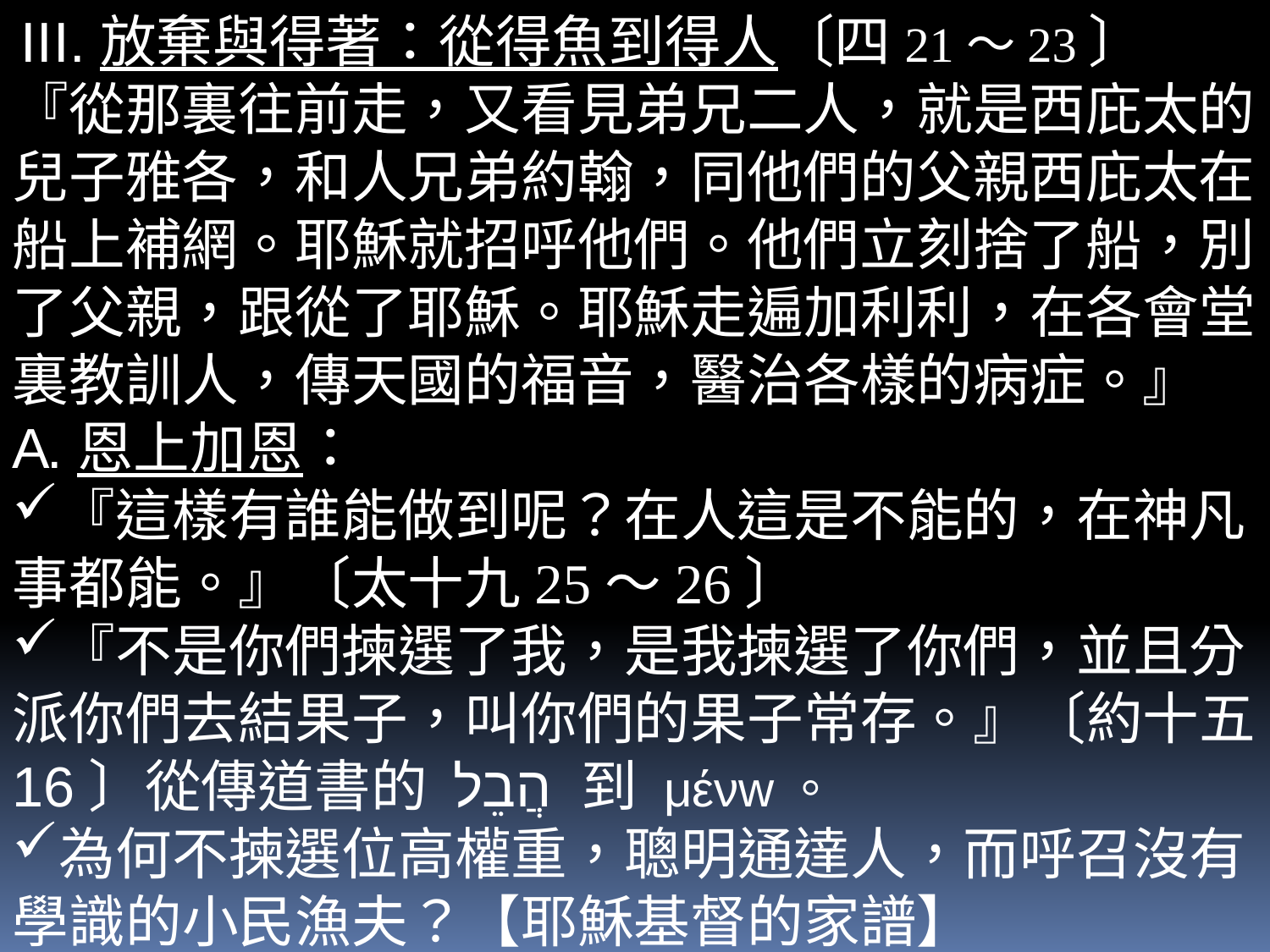

放棄與得著：從得魚到得人〔四21～23〕
『從那裏往前走，又看見弟兄二人，就是西庇太的兒子雅各，和人兄弟約翰，同他們的父親西庇太在船上補網。耶穌就招呼他們。他們立刻捨了船，別了父親，跟從了耶穌。耶穌走遍加利利，在各會堂裏教訓人，傳天國的福音，醫治各樣的病症。』
恩上加恩：
『這樣有誰能做到呢？在人這是不能的，在神凡事都能。』〔太十九25～26〕
『不是你們揀選了我，是我揀選了你們，並且分派你們去結果子，叫你們的果子常存。』〔約十五16〕從傳道書的 הֲבֵל 到 μένw。
為何不揀選位高權重，聰明通達人，而呼召沒有學識的小民漁夫？【耶穌基督的家譜】